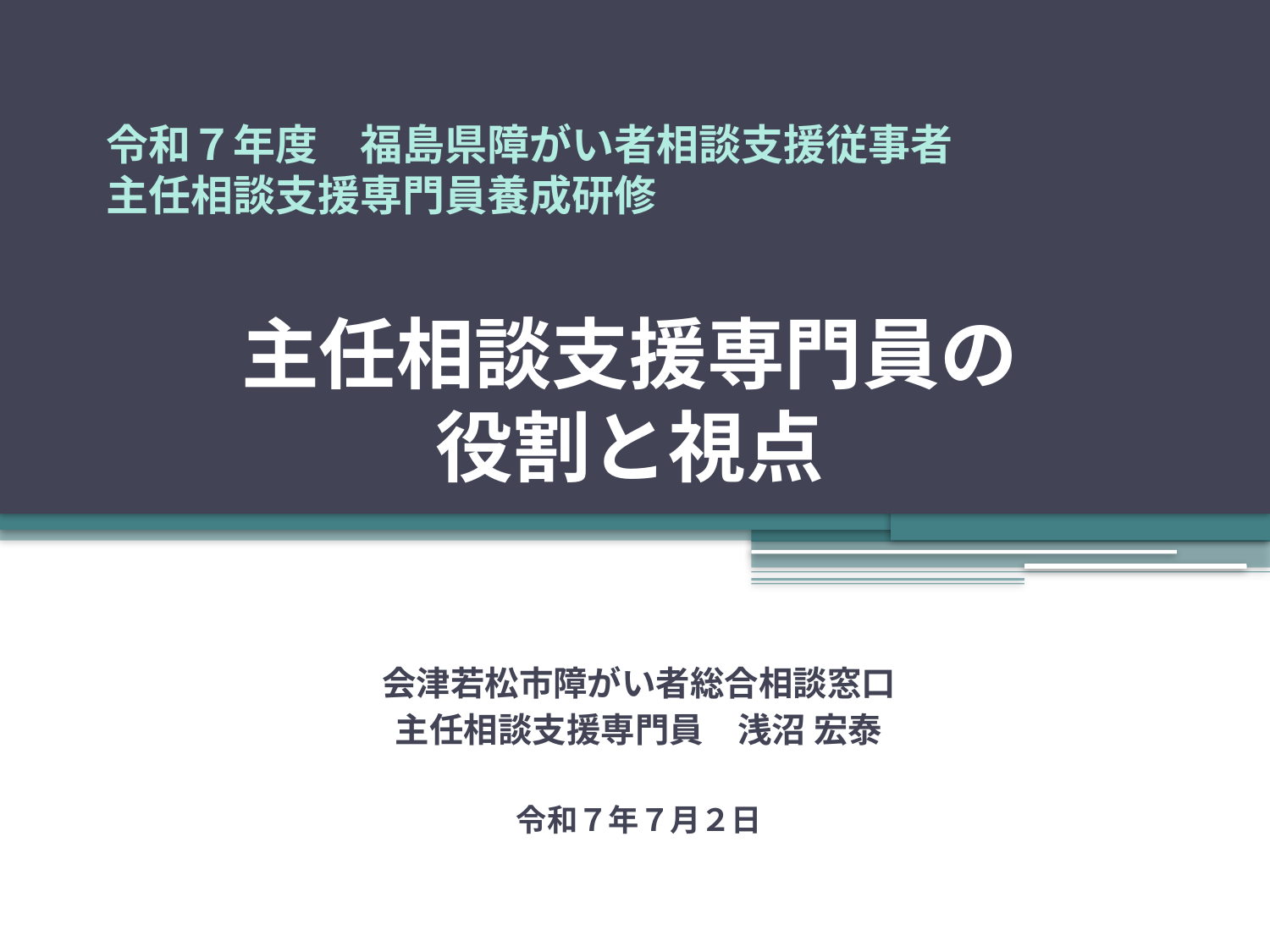

# 令和７年度　福島県障がい者相談支援従事者 主任相談支援専門員養成研修
主任相談支援専門員の
役割と視点
会津若松市障がい者総合相談窓口
主任相談支援専門員　浅沼 宏泰

令和７年７月２日